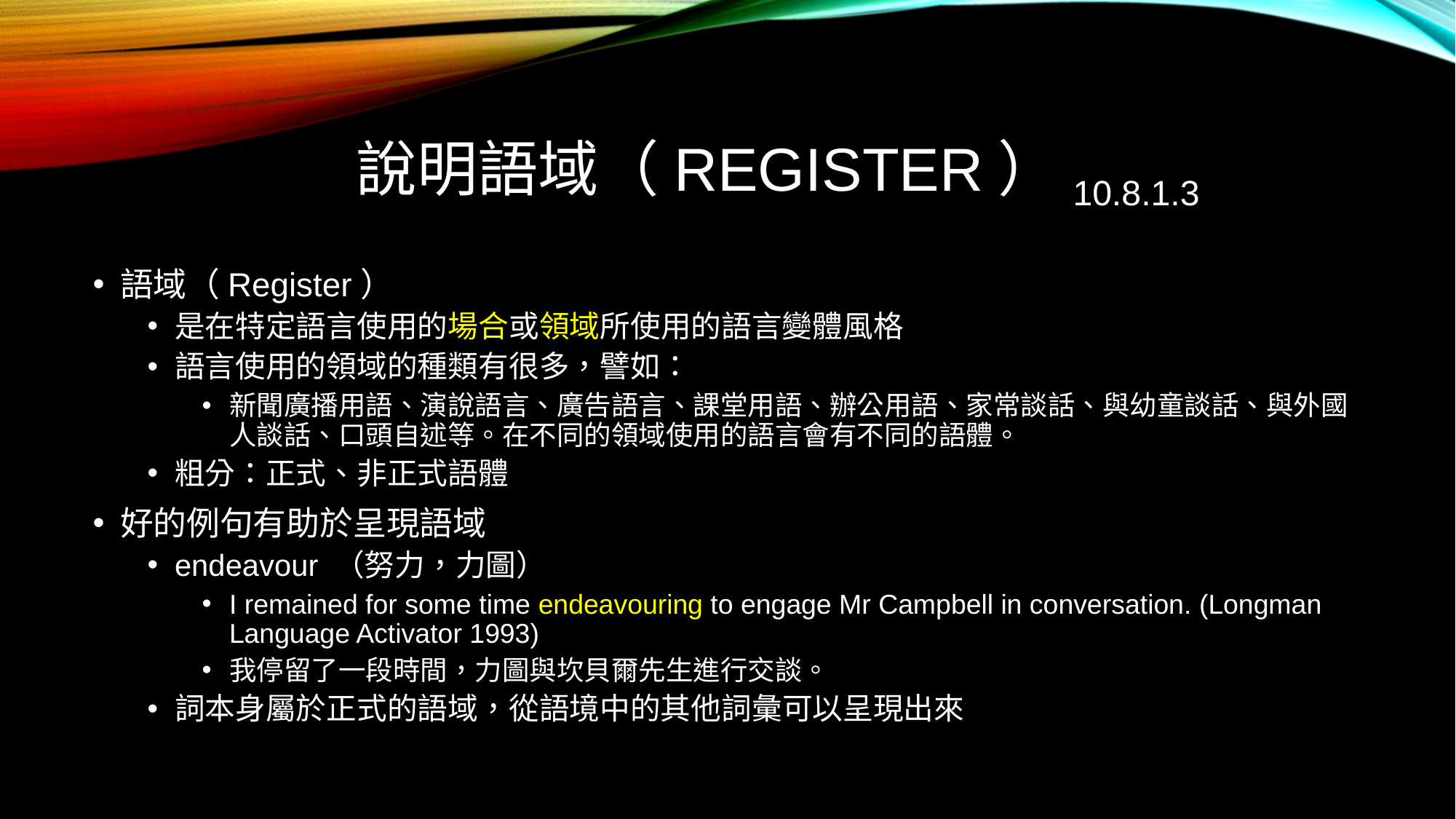

# 說明語域（register）10.8.1.3
語域（Register）
是在特定語言使用的場合或領域所使用的語言變體風格
語言使用的領域的種類有很多，譬如：
新聞廣播用語、演說語言、廣告語言、課堂用語、辦公用語、家常談話、與幼童談話、與外國人談話、口頭自述等。在不同的領域使用的語言會有不同的語體。
粗分：正式、非正式語體
好的例句有助於呈現語域
endeavour （努力，力圖）
I remained for some time endeavouring to engage Mr Campbell in conversation. (Longman Language Activator 1993)
我停留了一段時間，力圖與坎貝爾先生進行交談。
詞本身屬於正式的語域，從語境中的其他詞彙可以呈現出來